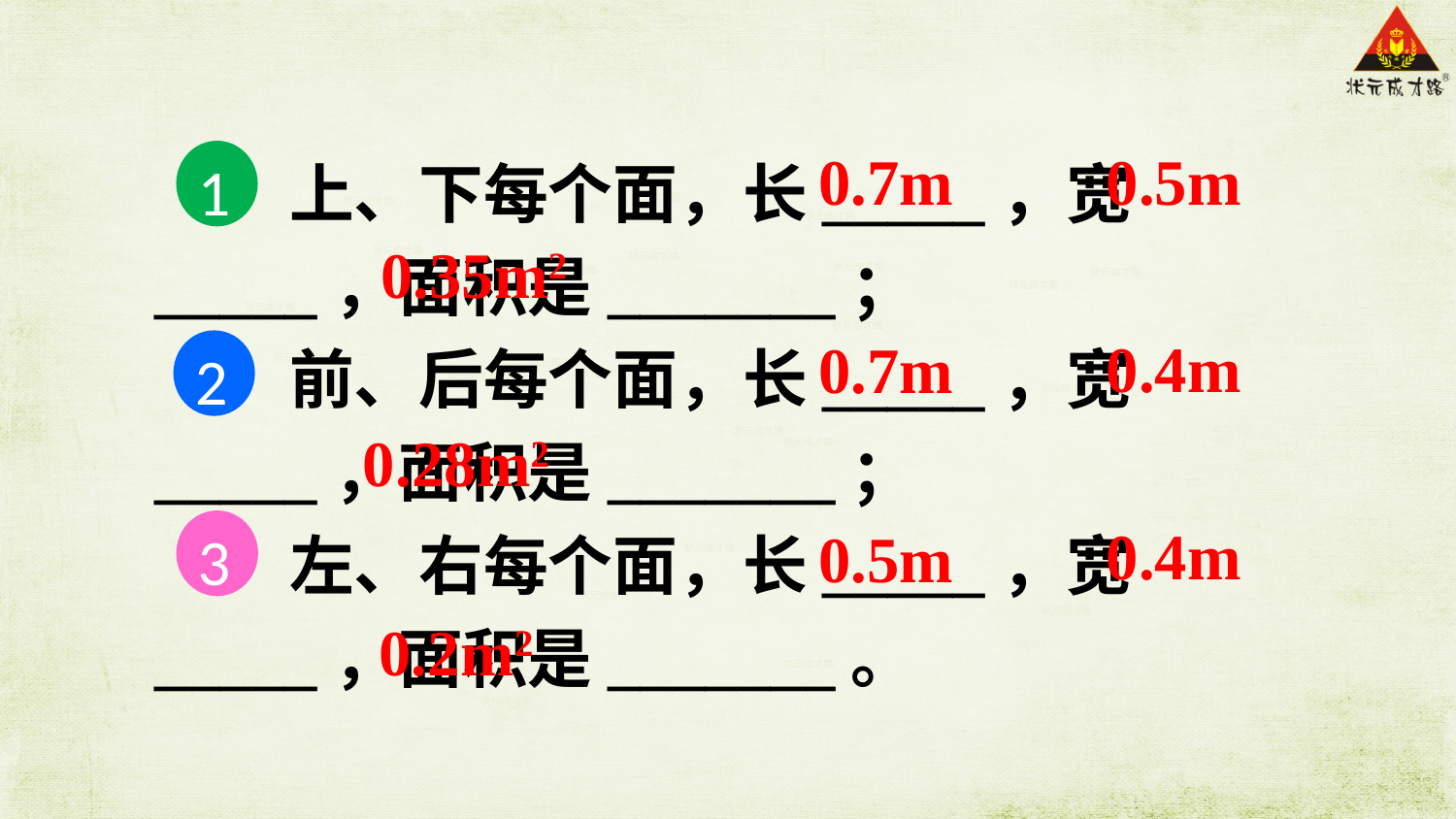

1

        上、下每个面，长_____，宽_____，面积是_______；
        前、后每个面，长_____，宽_____，面积是_______；
        左、右每个面，长_____，宽_____，面积是_______。
0.7m
0.5m
0.35m2
2

0.4m
0.7m
0.28m2
3

0.4m
0.5m
0.2m2